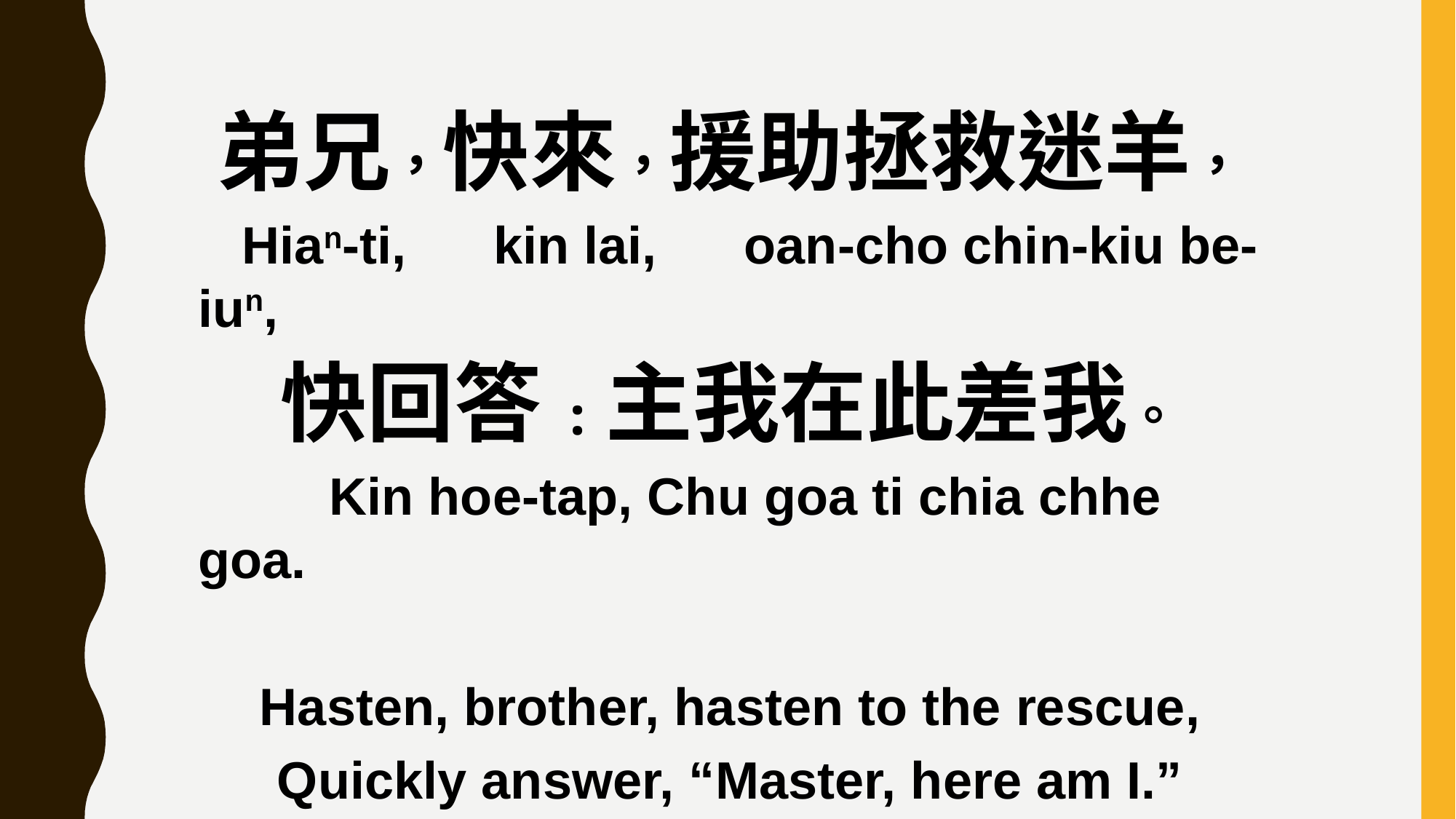

弟兄，快來，援助拯救迷羊，
   Hian-ti,      kin lai,      oan-cho chin-kiu be-iun,
快回答:主我在此差我。
         Kin hoe-tap, Chu goa ti chia chhe goa.

Hasten, brother, hasten to the rescue,
Quickly answer, “Master, here am I.”